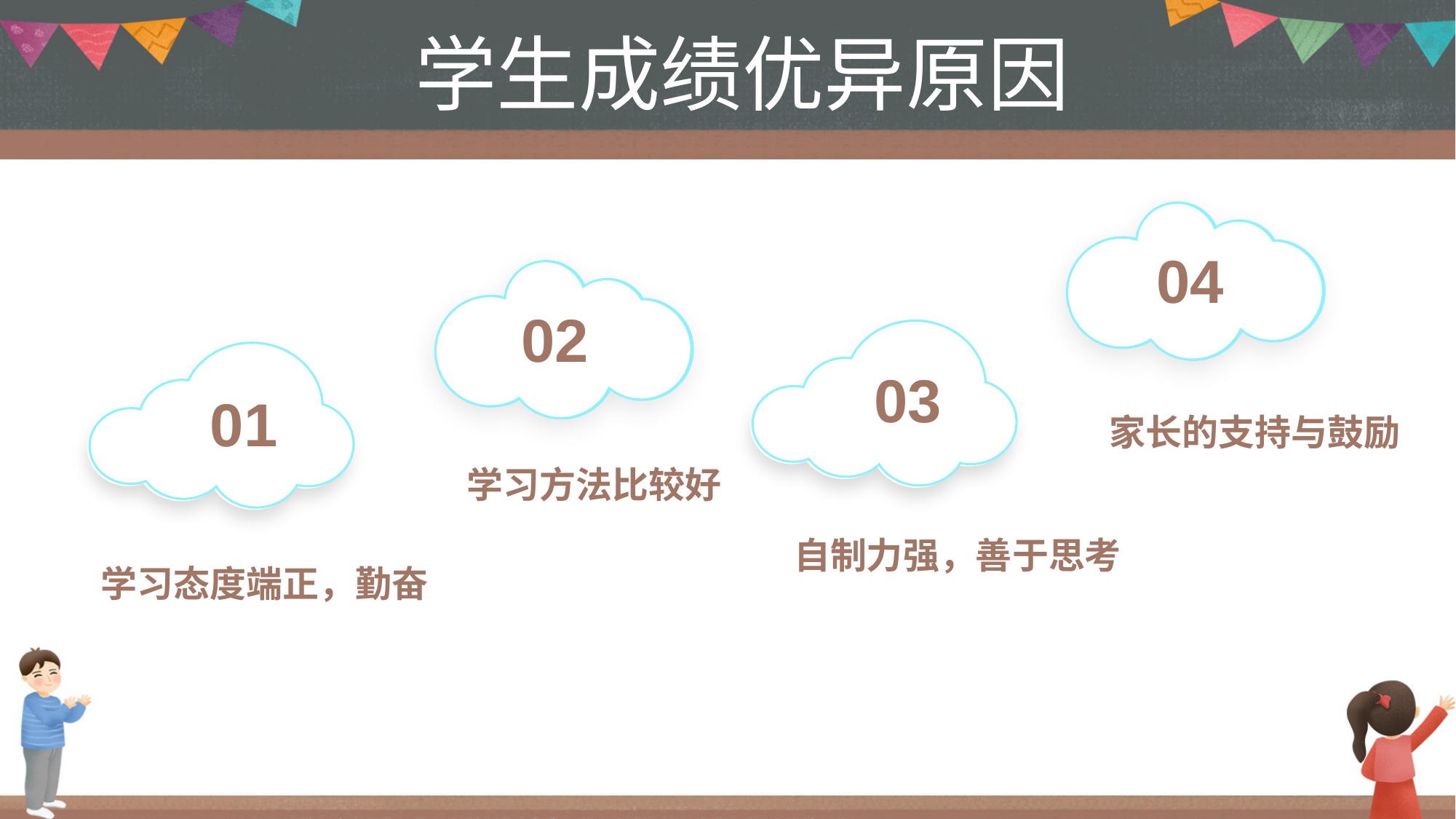

学生成绩优异原因

04

02

03

01
家长的支持与鼓励
学习方法比较好
自制力强，善于思考
学习态度端正，勤奋